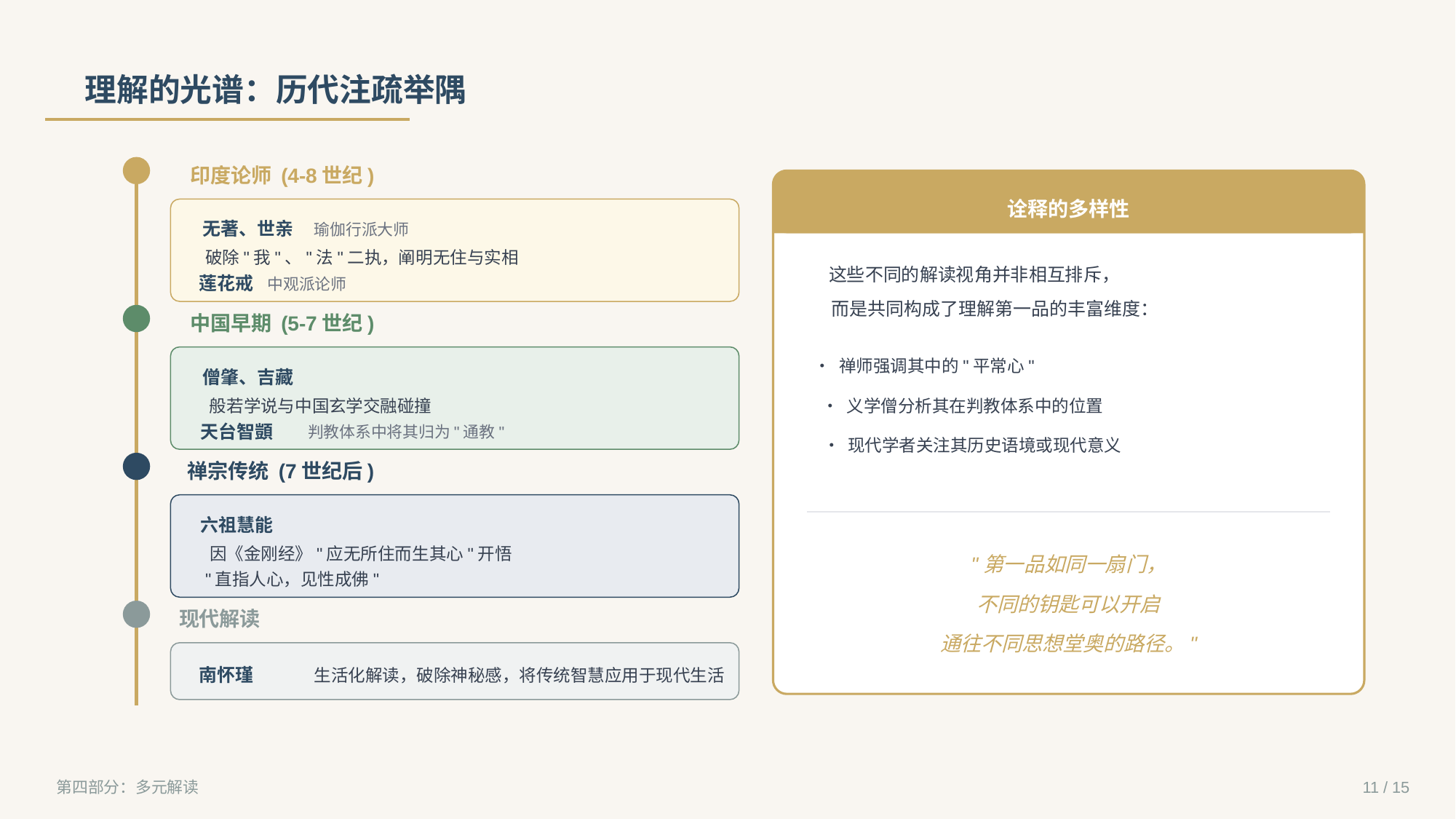

理解的光谱：历代注疏举隅

印度论师 (4-8世纪)

无著、世亲
瑜伽行派大师
破除"我"、"法"二执，阐明无住与实相
莲花戒
中观派论师

诠释的多样性

这些不同的解读视角并非相互排斥，
而是共同构成了理解第一品的丰富维度：
• 禅师强调其中的"平常心"
• 义学僧分析其在判教体系中的位置
• 现代学者关注其历史语境或现代意义

"第一品如同一扇门，
不同的钥匙可以开启
通往不同思想堂奥的路径。"

中国早期 (5-7世纪)

僧肇、吉藏
般若学说与中国玄学交融碰撞
天台智顗
判教体系中将其归为"通教"

禅宗传统 (7世纪后)

六祖慧能
因《金刚经》"应无所住而生其心"开悟
"直指人心，见性成佛"

现代解读

南怀瑾
生活化解读，破除神秘感，将传统智慧应用于现代生活
第四部分：多元解读
11 / 15